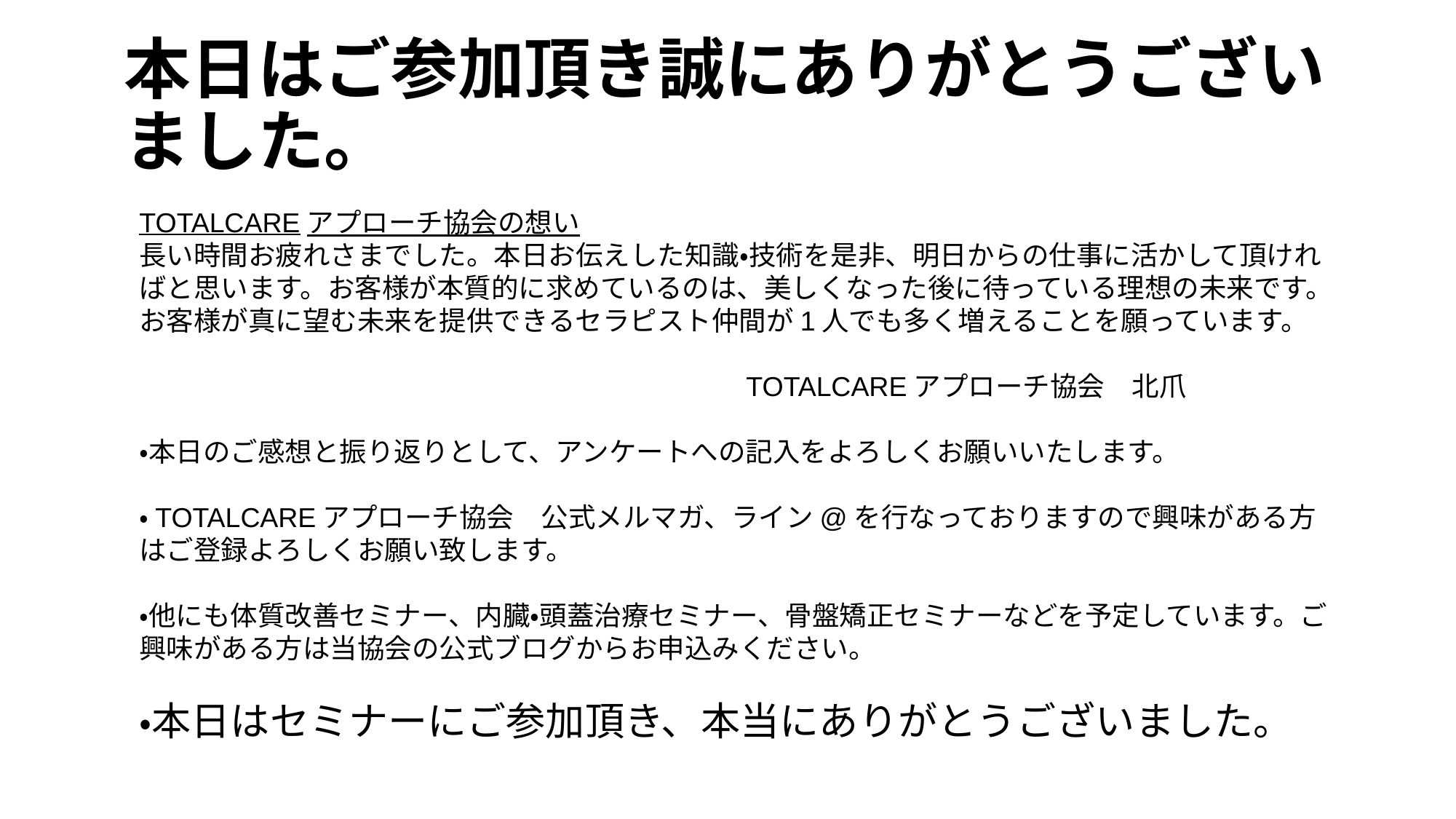

# 本日はご参加頂き誠にありがとうございました。
TOTALCAREアプローチ協会の想い
長い時間お疲れさまでした。本日お伝えした知識・技術を是非、明日からの仕事に活かして頂ければと思います。お客様が本質的に求めているのは、美しくなった後に待っている理想の未来です。
お客様が真に望む未来を提供できるセラピスト仲間が1人でも多く増えることを願っています。
　　　　　　　　　　　　　　　　　　　　　　TOTALCAREアプローチ協会　北爪

・本日のご感想と振り返りとして、アンケートへの記入をよろしくお願いいたします。

・TOTALCAREアプローチ協会　公式メルマガ、ライン@を行なっておりますので興味がある方はご登録よろしくお願い致します。

・他にも体質改善セミナー、内臓・頭蓋治療セミナー、骨盤矯正セミナーなどを予定しています。ご興味がある方は当協会の公式ブログからお申込みください。

・本日はセミナーにご参加頂き、本当にありがとうございました。